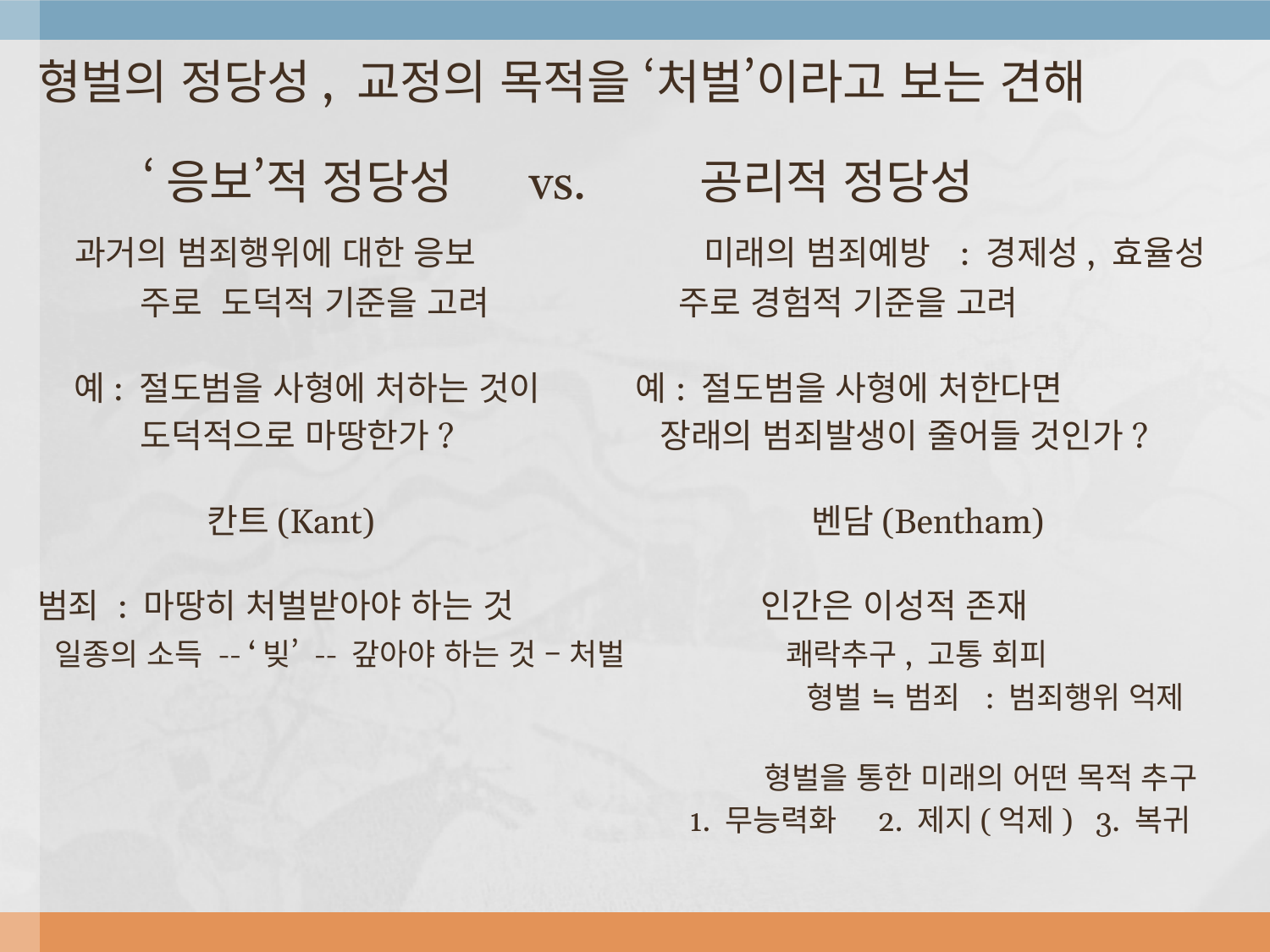

형벌의 정당성, 교정의 목적을 ‘처벌’이라고 보는 견해

        ‘응보’적 정당성     vs.         공리적 정당성
  과거의 범죄행위에 대한 응보                        미래의 범죄예방  : 경제성, 효율성
          주로  도덕적 기준을 고려                    주로 경험적 기준을 고려

   예: 절도범을 사형에 처하는 것이          예: 절도범을 사형에 처한다면
          도덕적으로 마땅한가?                        장래의 범죄발생이 줄어들 것인가?

                 칸트(Kant)                                                    벤담(Bentham)

범죄 : 마땅히 처벌받아야 하는 것                          인간은 이성적 존재
 일종의 소득 -- ‘빚’ -- 갚아야 하는 것 – 처벌                   쾌락추구, 고통 회피
                                                                                          형벌 ≒ 범죄  : 범죄행위 억제

                                                                                     형벌을 통한 미래의 어떤 목적 추구
                                                                                        1. 무능력화    2. 제지(억제)   3. 복귀